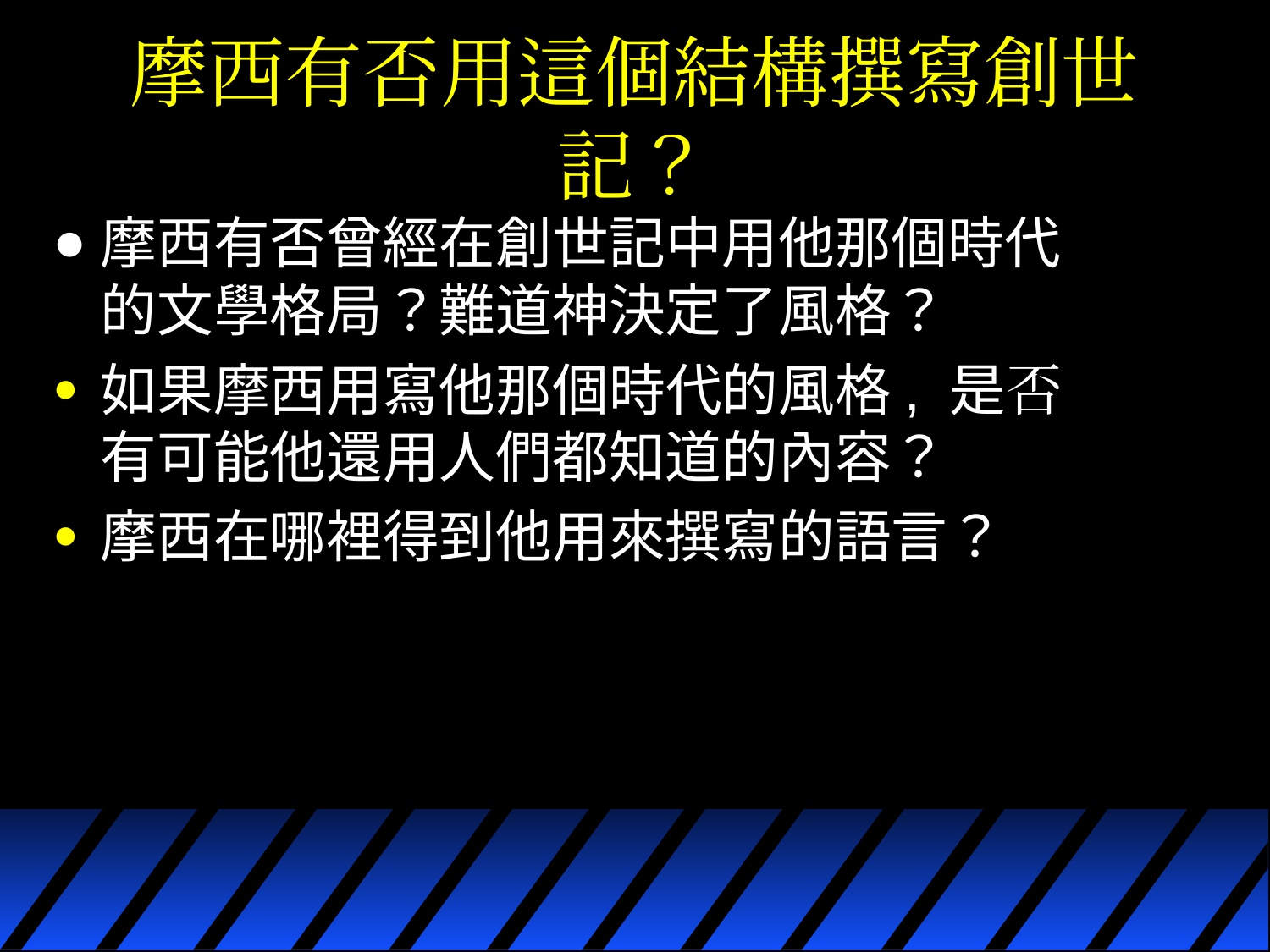

# 摩西有否用這個結構撰寫創世記？
摩西有否曾經在創世記中用他那個時代的文學格局？難道神決定了風格？
如果摩西用寫他那個時代的風格, 是否有可能他還用人們都知道的內容？
摩西在哪裡得到他用來撰寫的語言？